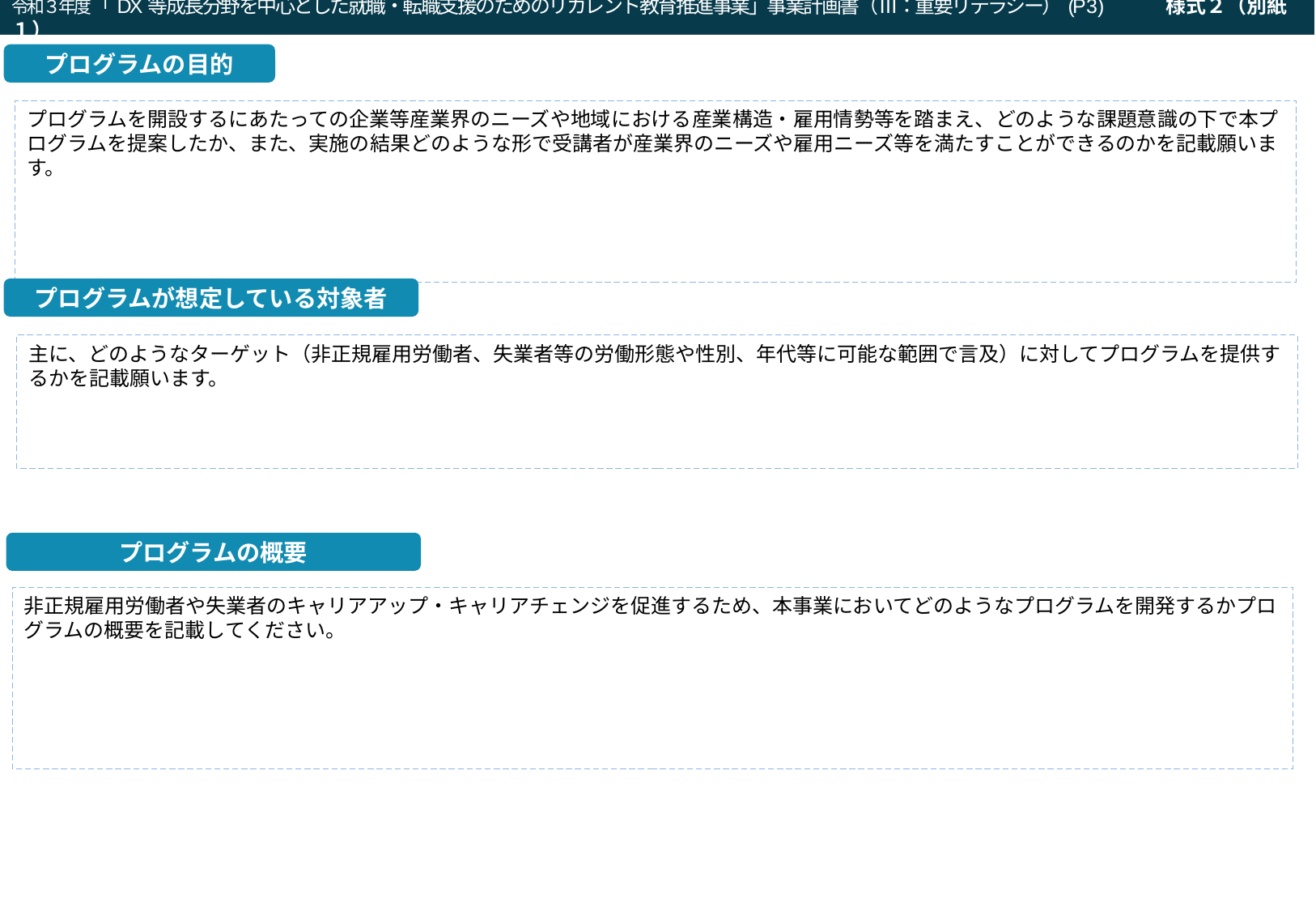

令和３年度「DX等成長分野を中心とした就職・転職支援のためのリカレント教育推進事業」事業計画書（ Ⅲ：重要リテラシー）(P3)　　　様式２（別紙１）
プログラムの目的
プログラムを開設するにあたっての企業等産業界のニーズや地域における産業構造・雇用情勢等を踏まえ、どのような課題意識の下で本プログラムを提案したか、また、実施の結果どのような形で受講者が産業界のニーズや雇用ニーズ等を満たすことができるのかを記載願います。

プログラムが想定している対象者
主に、どのようなターゲット（非正規雇用労働者、失業者等の労働形態や性別、年代等に可能な範囲で言及）に対してプログラムを提供するかを記載願います。

プログラムの概要
非正規雇用労働者や失業者のキャリアアップ・キャリアチェンジを促進するため、本事業においてどのようなプログラムを開発するかプログラムの概要を記載してください。